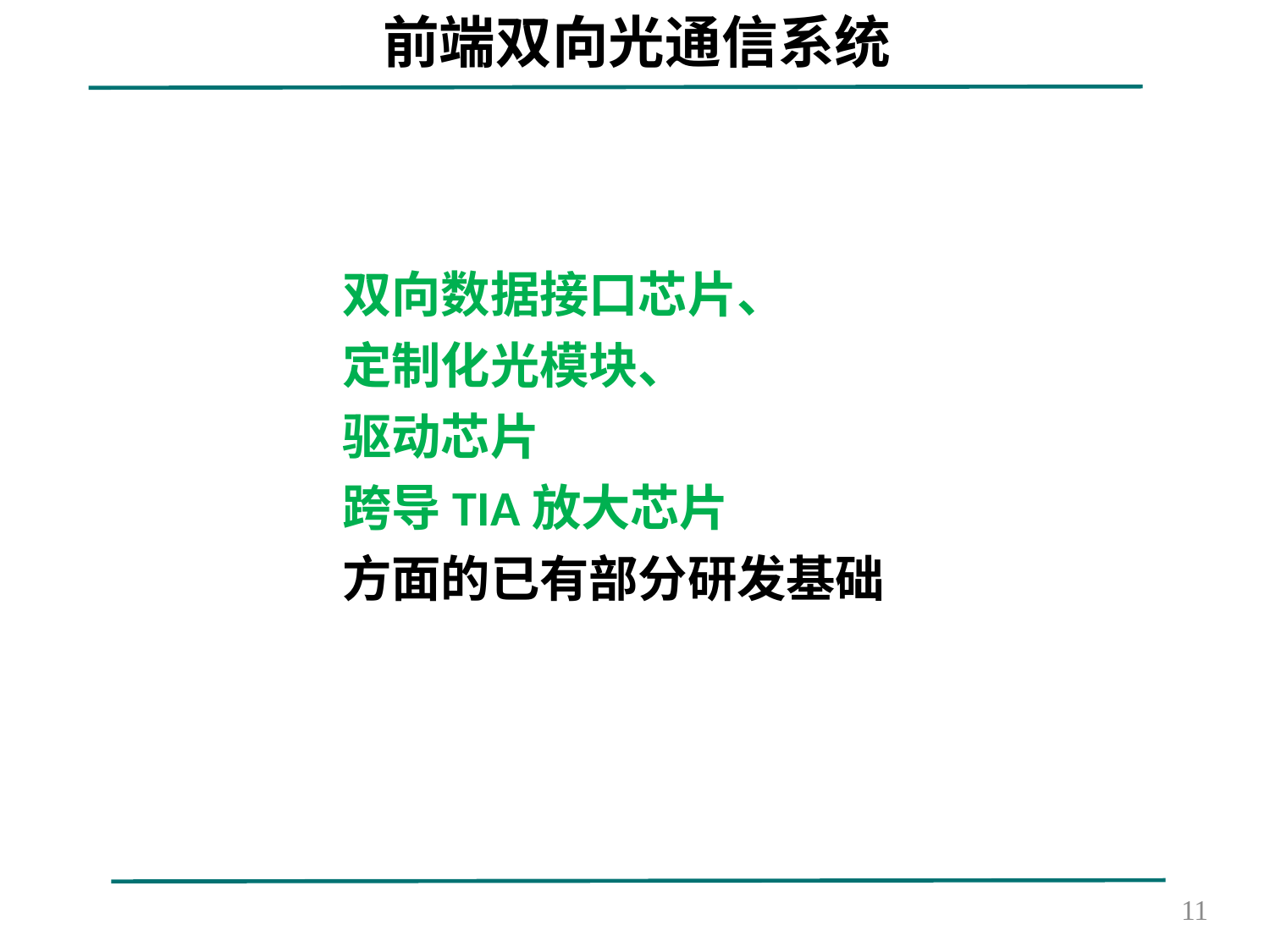

前端双向光通信系统
双向数据接口芯片、
定制化光模块、
驱动芯片
跨导TIA放大芯片
方面的已有部分研发基础
11